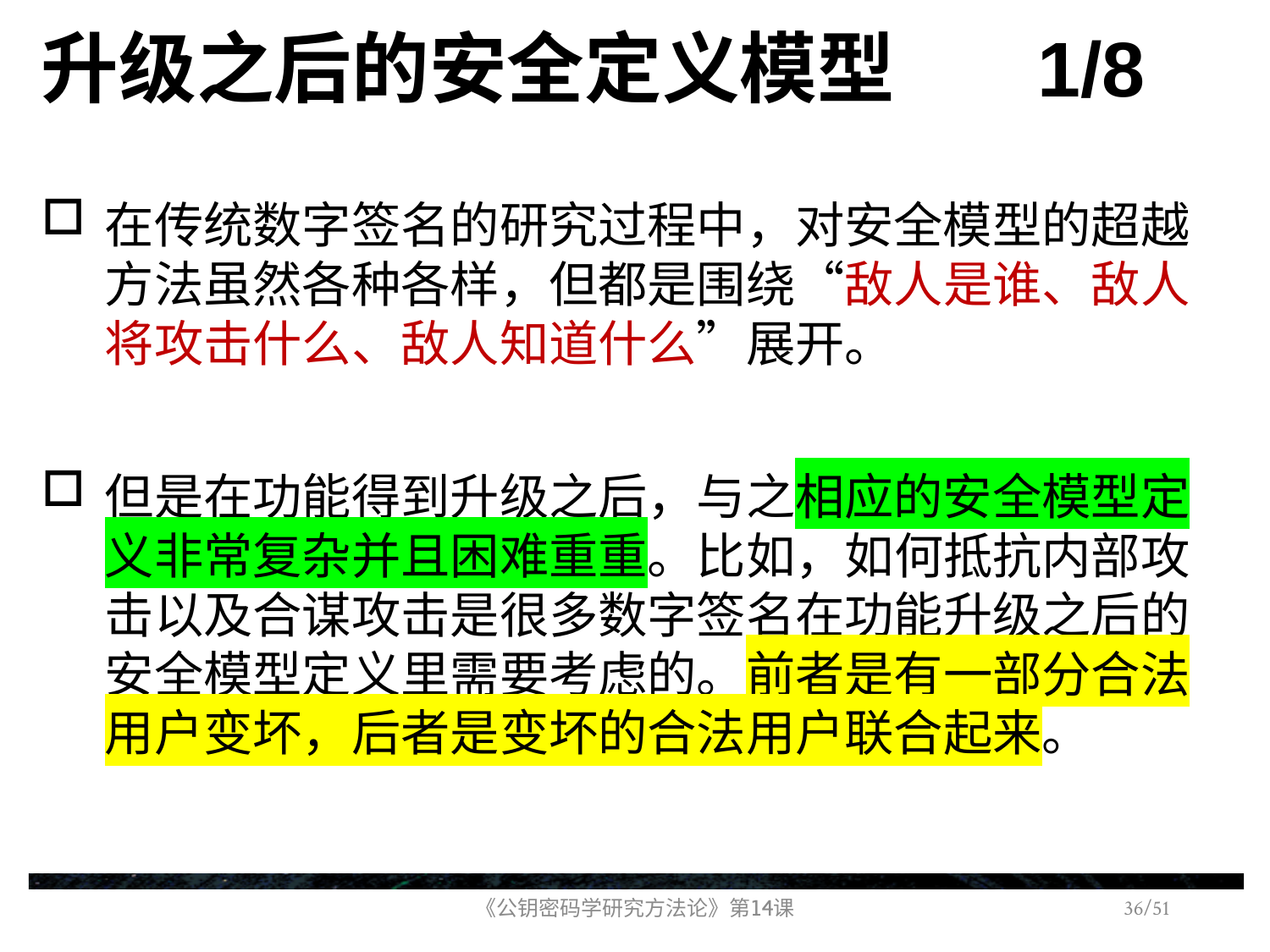

# 升级之后的安全定义模型       1/8
在传统数字签名的研究过程中，对安全模型的超越方法虽然各种各样，但都是围绕“敌人是谁、敌人将攻击什么、敌人知道什么”展开。

但是在功能得到升级之后，与之相应的安全模型定义非常复杂并且困难重重。比如，如何抵抗内部攻击以及合谋攻击是很多数字签名在功能升级之后的安全模型定义里需要考虑的。前者是有一部分合法用户变坏，后者是变坏的合法用户联合起来。
《公钥密码学研究方法论》第14课
36/51